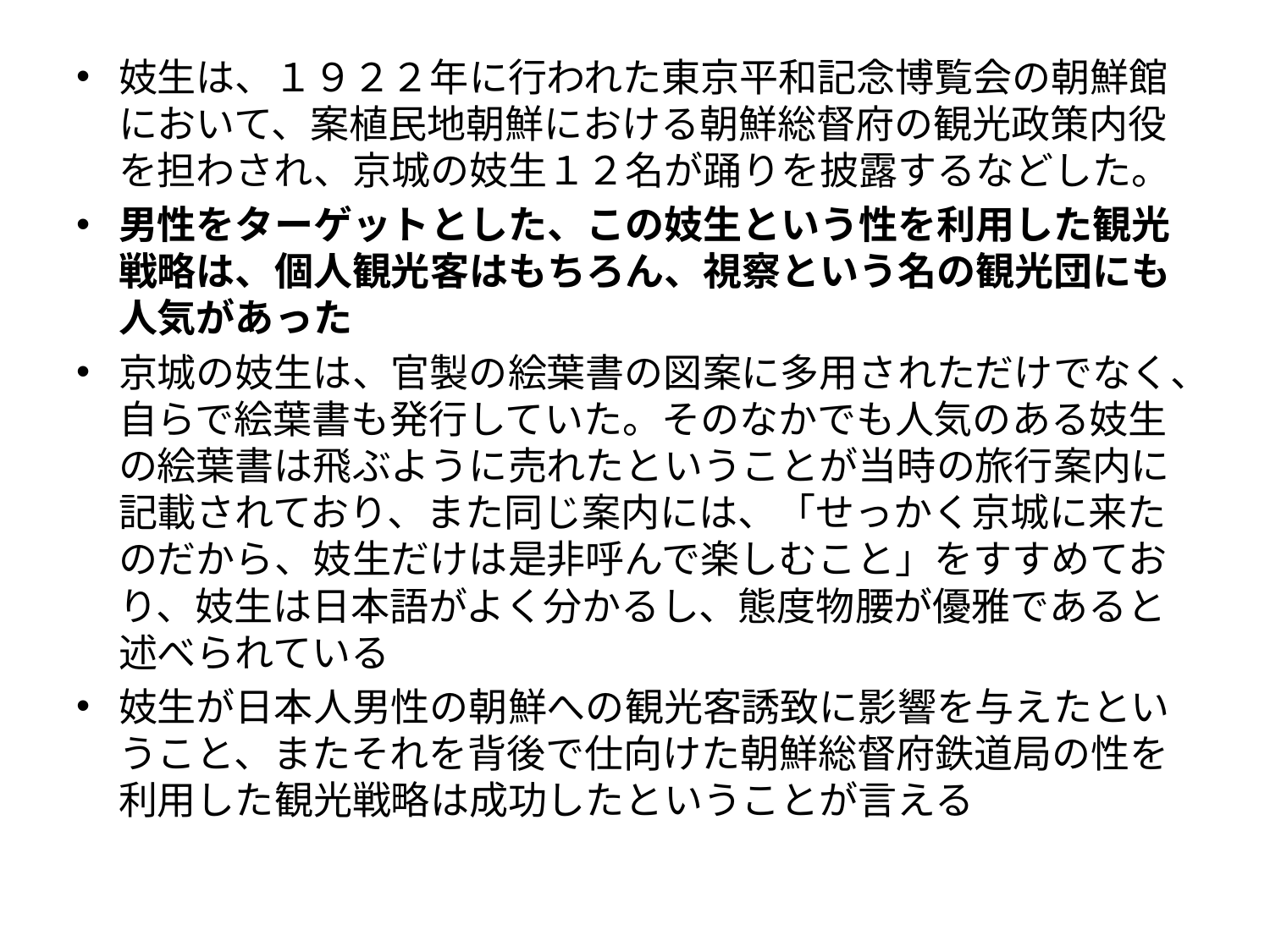

妓生は、１９２２年に行われた東京平和記念博覧会の朝鮮館において、案植民地朝鮮における朝鮮総督府の観光政策内役を担わされ、京城の妓生１２名が踊りを披露するなどした。
男性をターゲットとした、この妓生という性を利用した観光戦略は、個人観光客はもちろん、視察という名の観光団にも人気があった
京城の妓生は、官製の絵葉書の図案に多用されただけでなく、自らで絵葉書も発行していた。そのなかでも人気のある妓生の絵葉書は飛ぶように売れたということが当時の旅行案内に記載されており、また同じ案内には、「せっかく京城に来たのだから、妓生だけは是非呼んで楽しむこと」をすすめており、妓生は日本語がよく分かるし、態度物腰が優雅であると述べられている
妓生が日本人男性の朝鮮への観光客誘致に影響を与えたということ、またそれを背後で仕向けた朝鮮総督府鉄道局の性を利用した観光戦略は成功したということが言える